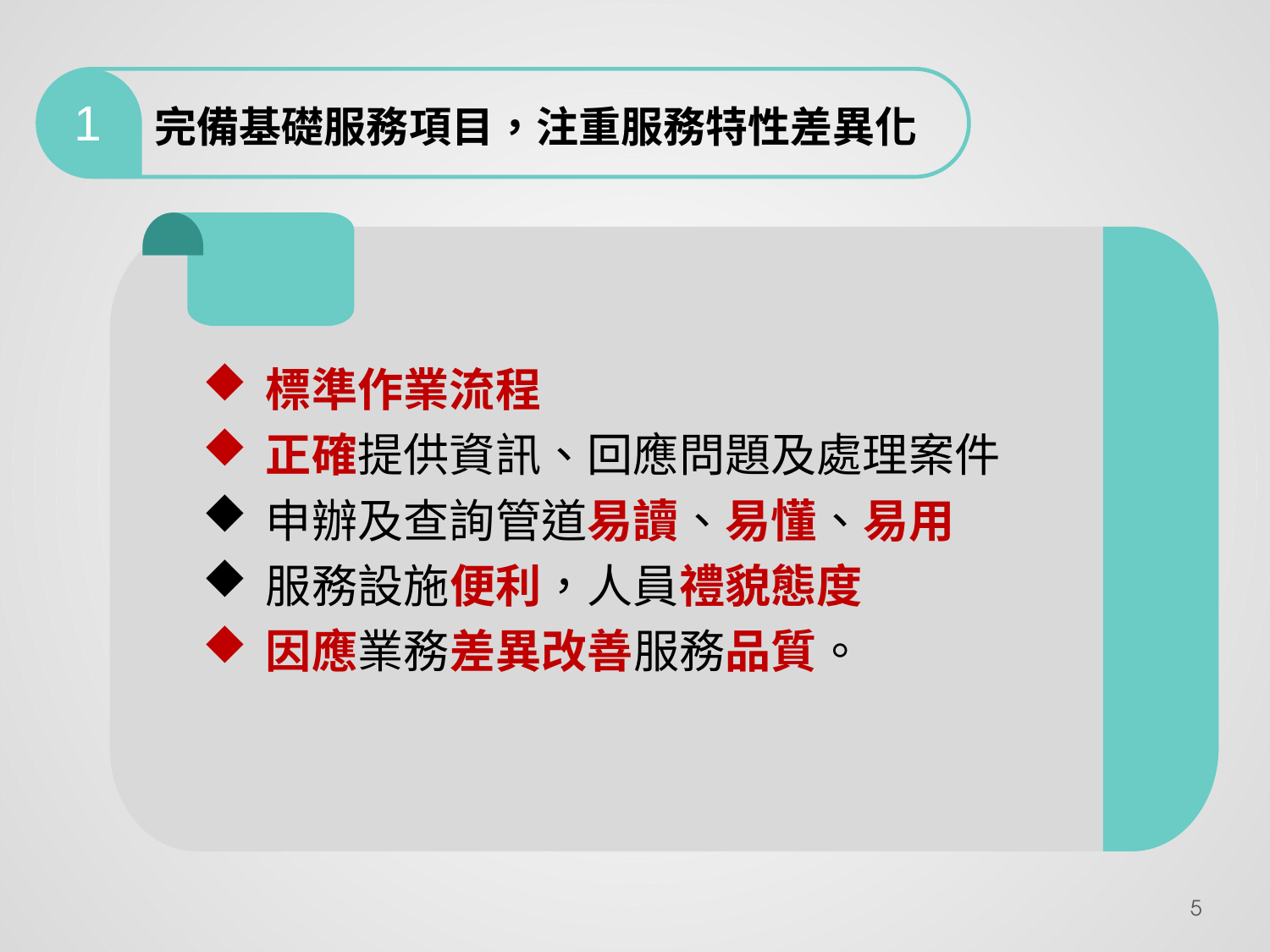

1
完備基礎服務項目，注重服務特性差異化

標準作業流程
正確提供資訊、回應問題及處理案件
申辦及查詢管道易讀、易懂、易用
服務設施便利，人員禮貌態度
因應業務差異改善服務品質。
5